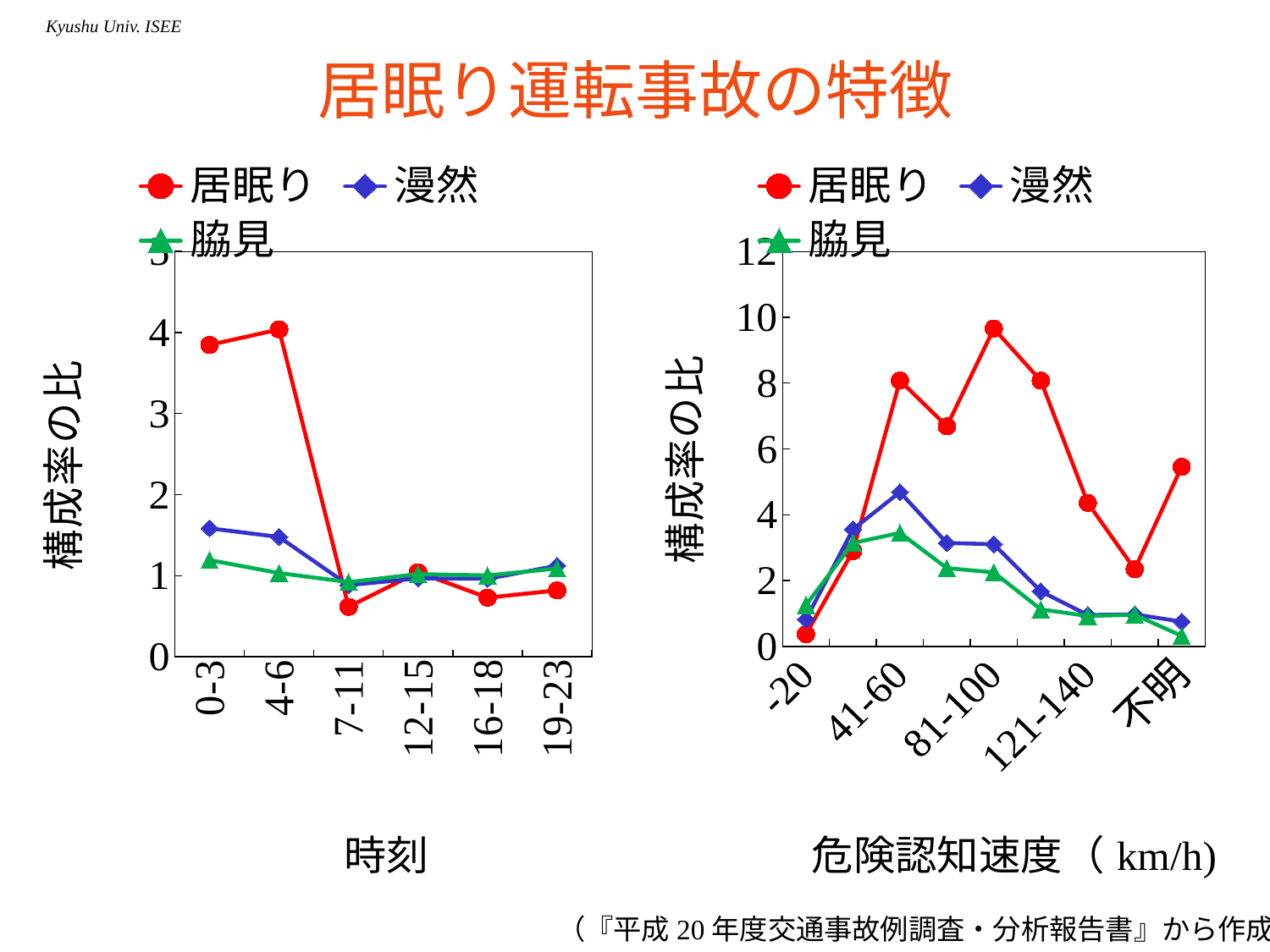

# 居眠り運転事故の特徴

### Chart

| Category | 居眠り | 漫然 | 脇見 |
|---|---|---|---|
| 0-3 | 3.8456 | 1.584 | 1.1927 |
| 4-6 | 4.0373 | 1.4779 | 1.0327 |
| 7-11 | 0.616 | 0.8838 | 0.9213 |
| 12-15 | 1.0429 | 0.9671 | 1.0195 |
| 16-18 | 0.7292 | 0.9621 | 1.0028 |
| 19-23 | 0.8189 | 1.1225 | 1.0892 |

### Chart

| Category | 居眠り | 漫然 | 脇見 |
|---|---|---|---|
| -20 | 0.3732 | 0.8245 | 1.2611 |
| 21-40 | 2.895999999999999 | 3.5596 | 3.1425 |
| 41-60 | 8.0779 | 4.687499999999995 | 3.4508 |
| 61-80 | 6.688000000000001 | 3.1441 | 2.3807 |
| 81-100 | 9.6556 | 3.107 | 2.251 |
| 101-120 | 8.0725 | 1.6754 | 1.1299 |
| 121-140 | 4.361899999999998 | 0.9571 | 0.9282 |
| 141- | 2.3474 | 0.9762 | 0.9631 |
| 不明 | 5.4604 | 0.7569 | 0.3243 |
（『平成20年度交通事故例調査・分析報告書』から作成）